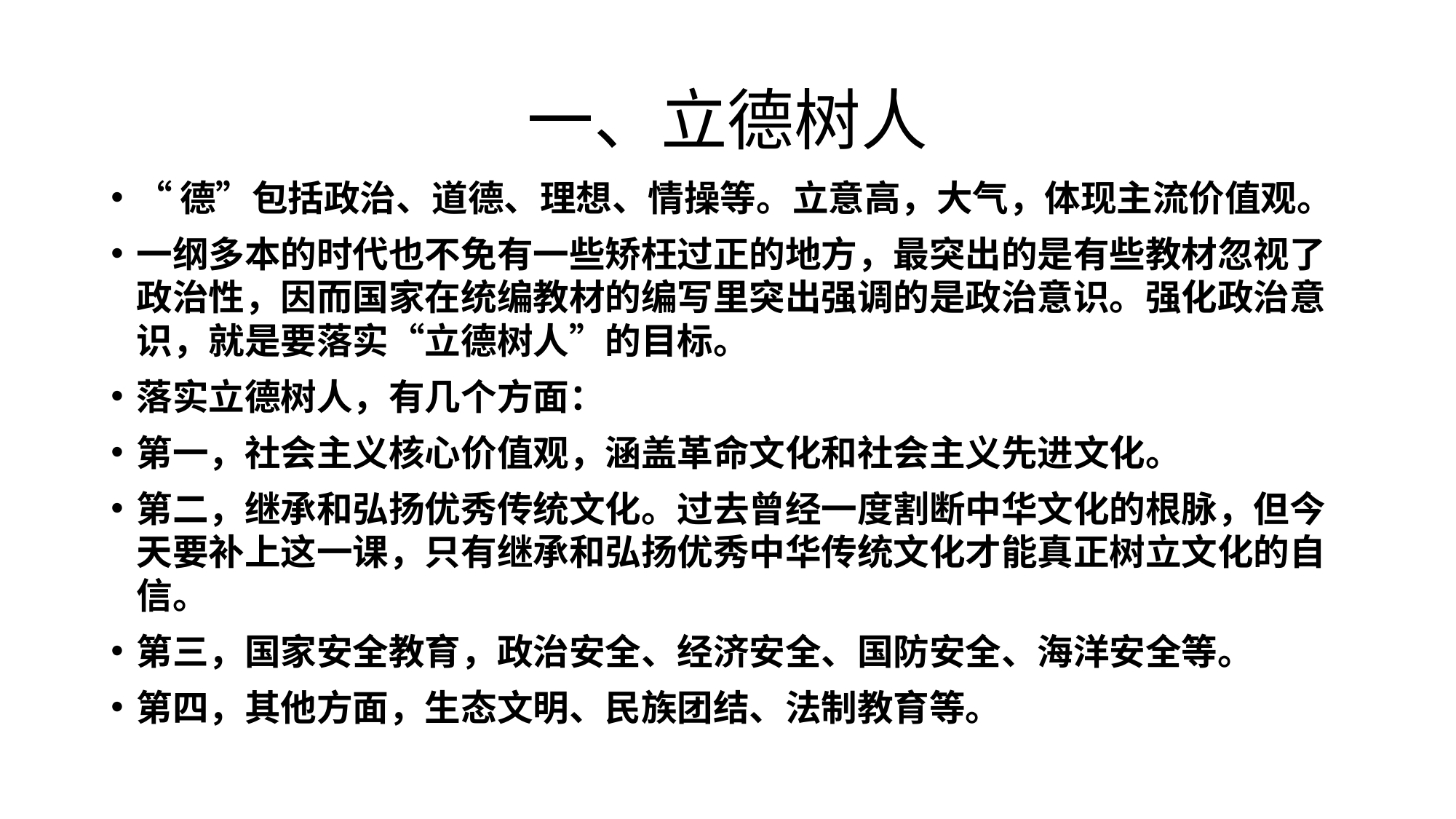

# 一、立德树人
“德”包括政治、道德、理想、情操等。立意高，大气，体现主流价值观。
一纲多本的时代也不免有一些矫枉过正的地方，最突出的是有些教材忽视了政治性，因而国家在统编教材的编写里突出强调的是政治意识。强化政治意识，就是要落实“立德树人”的目标。
落实立德树人，有几个方面：
第一，社会主义核心价值观，涵盖革命文化和社会主义先进文化。
第二，继承和弘扬优秀传统文化。过去曾经一度割断中华文化的根脉，但今天要补上这一课，只有继承和弘扬优秀中华传统文化才能真正树立文化的自信。
第三，国家安全教育，政治安全、经济安全、国防安全、海洋安全等。
第四，其他方面，生态文明、民族团结、法制教育等。